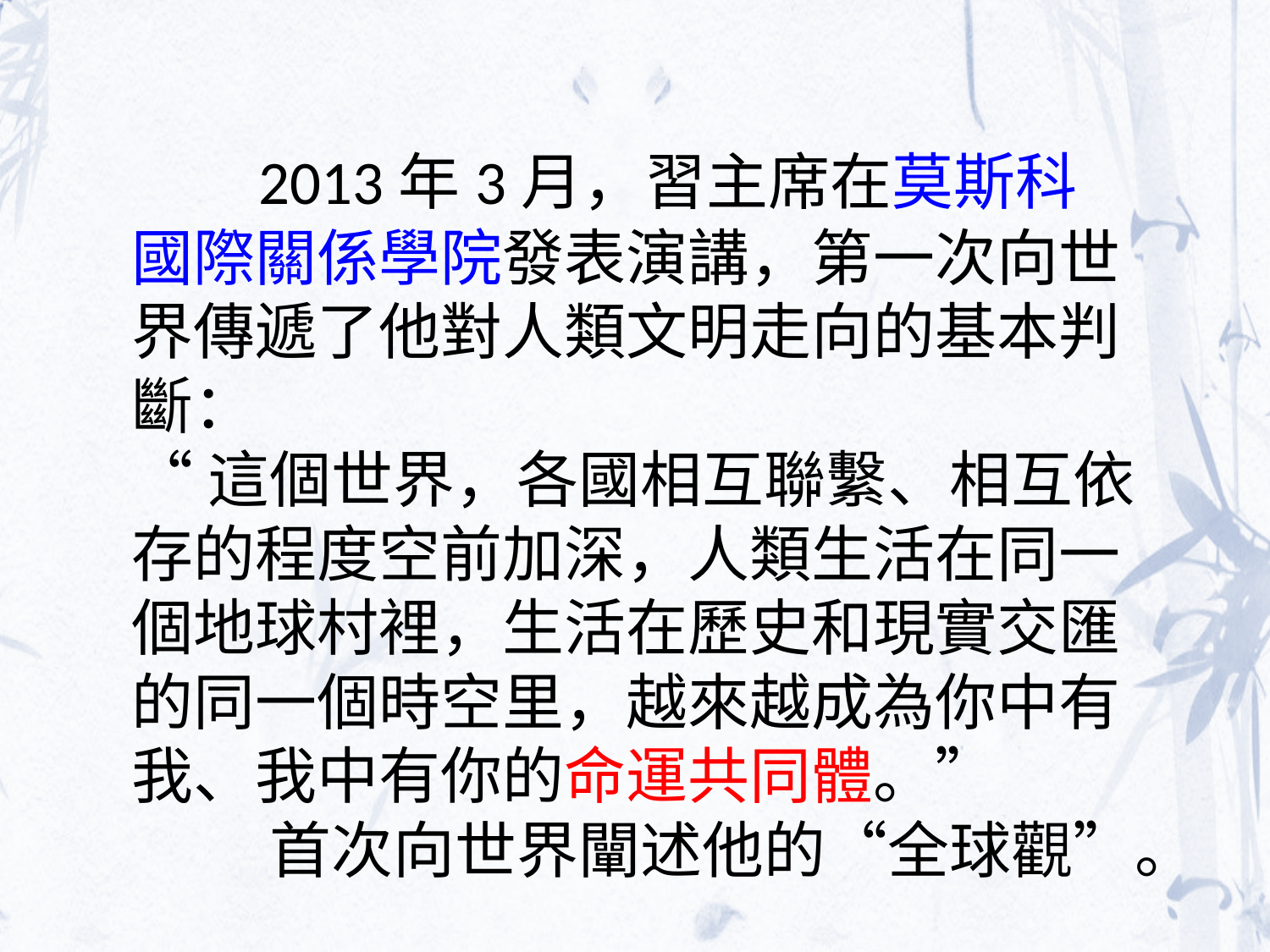

2013年3月，習主席在莫斯科國際關係學院發表演講，第一次向世界傳遞了他對人類文明走向的基本判斷：
“這個世界，各國相互聯繫、相互依存的程度空前加深，人類生活在同一個地球村裡，生活在歷史和現實交匯的同一個時空里，越來越成為你中有我、我中有你的命運共同體。”
         首次向世界闡述他的“全球觀”。